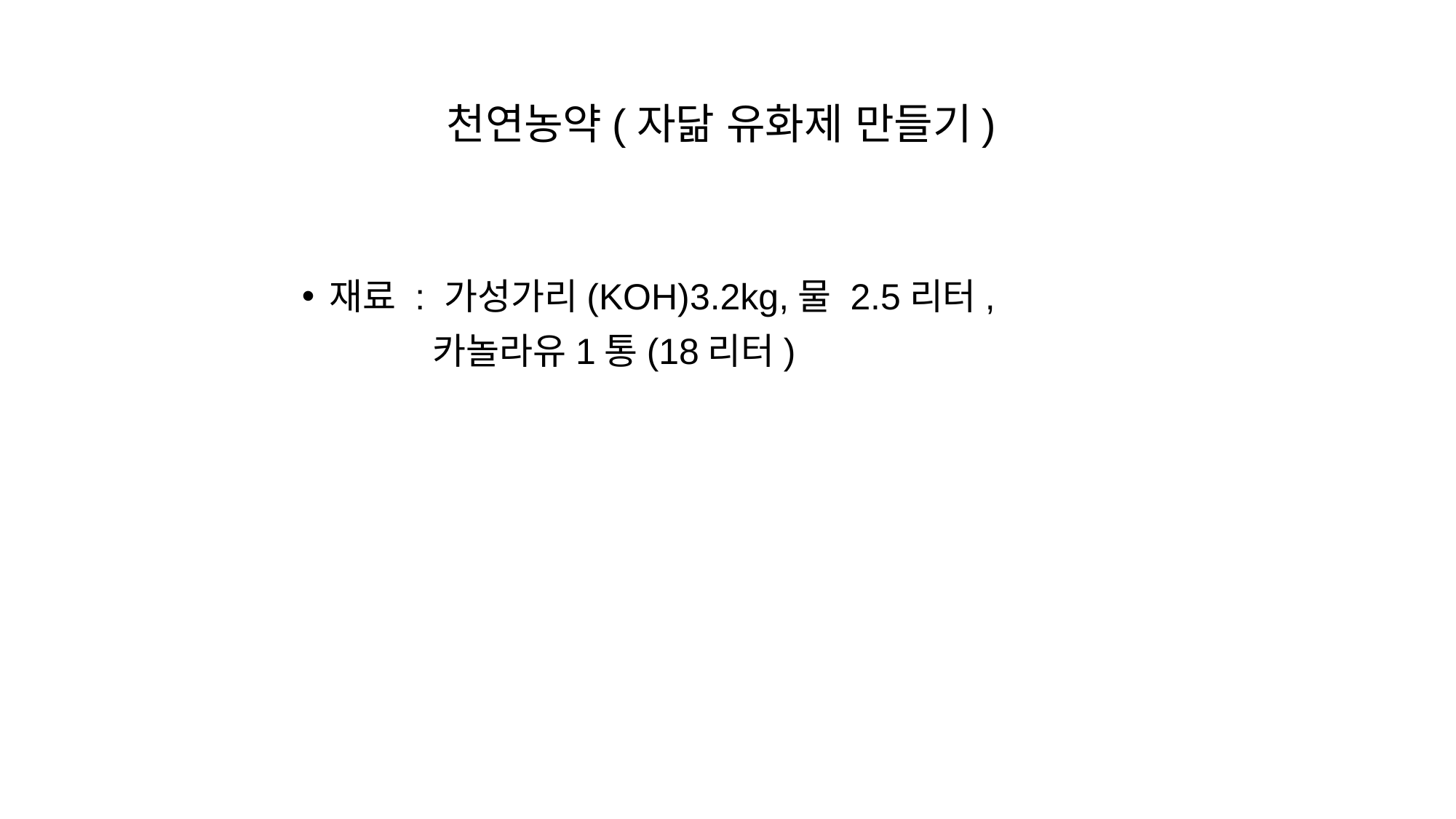

천연농약(자닮 유화제 만들기)
재료 : 가성가리(KOH)3.2kg,물 2.5리터,
            카놀라유1통(18리터)
TEXT
TEXT